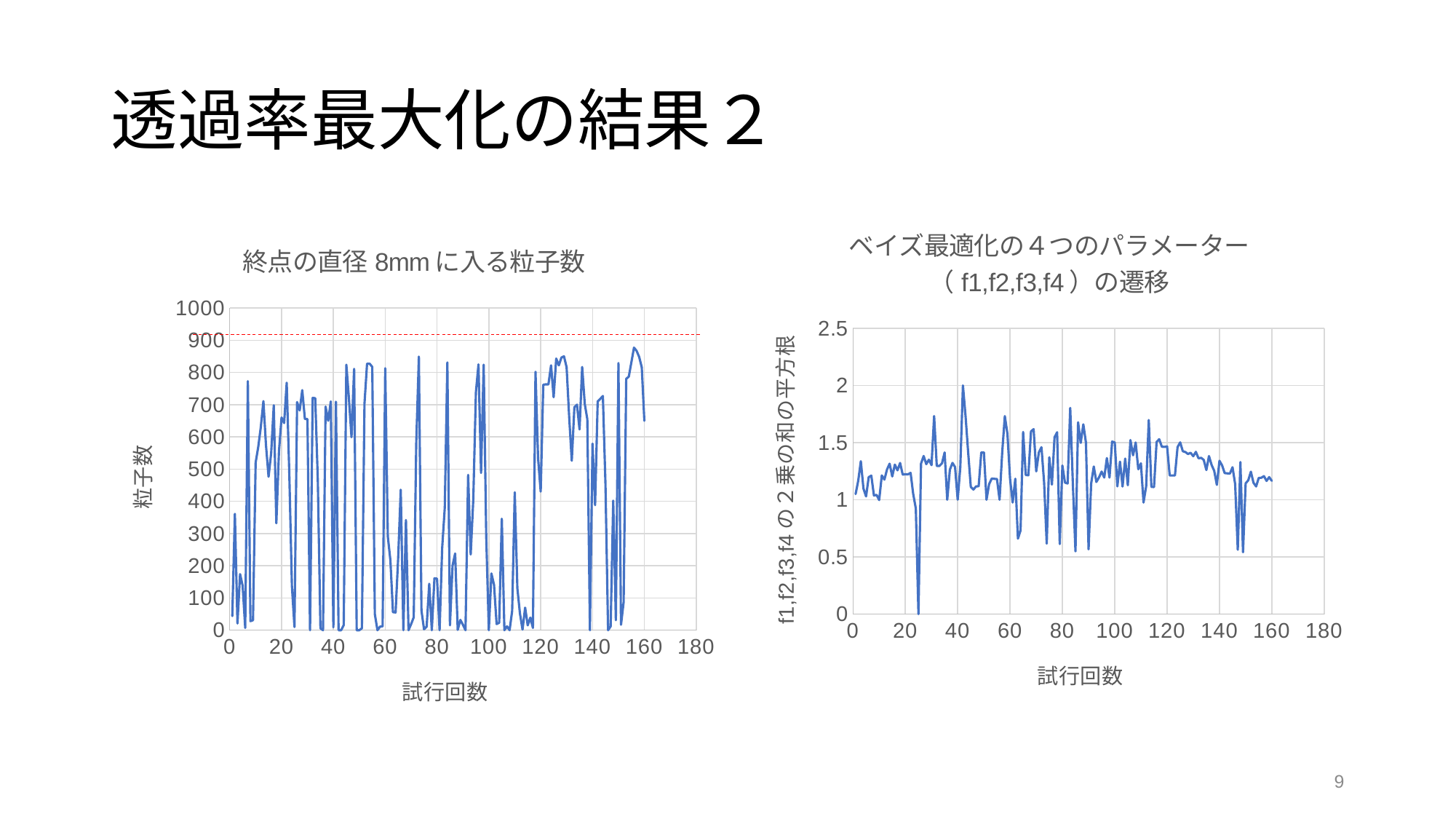

# 透過率最大化の結果２

### Chart: ベイズ最適化の４つのパラメーター（f1,f2,f3,f4）の遷移

| Category |  |
|---|---|

### Chart: 終点の直径8mmに入る粒子数

| Category |  |
|---|---|
9